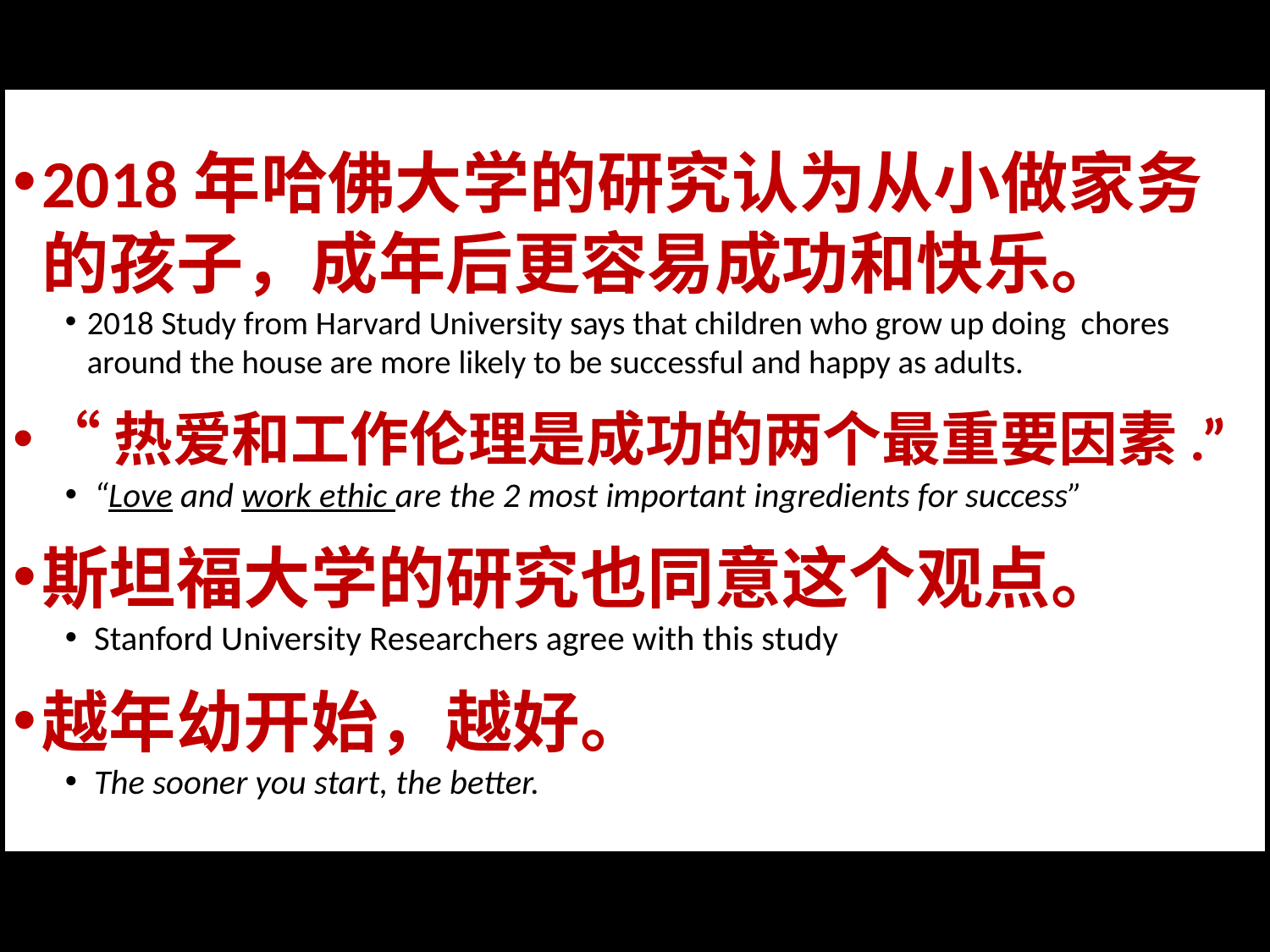

2018年哈佛大学的研究认为从小做家务的孩子，成年后更容易成功和快乐。
2018 Study from Harvard University says that children who grow up doing  chores around the house are more likely to be successful and happy as adults.

“热爱和工作伦理是成功的两个最重要因素.”
“Love and work ethic are the 2 most important ingredients for success”

斯坦福大学的研究也同意这个观点。
Stanford University Researchers agree with this study

越年幼开始，越好。
The sooner you start, the better.